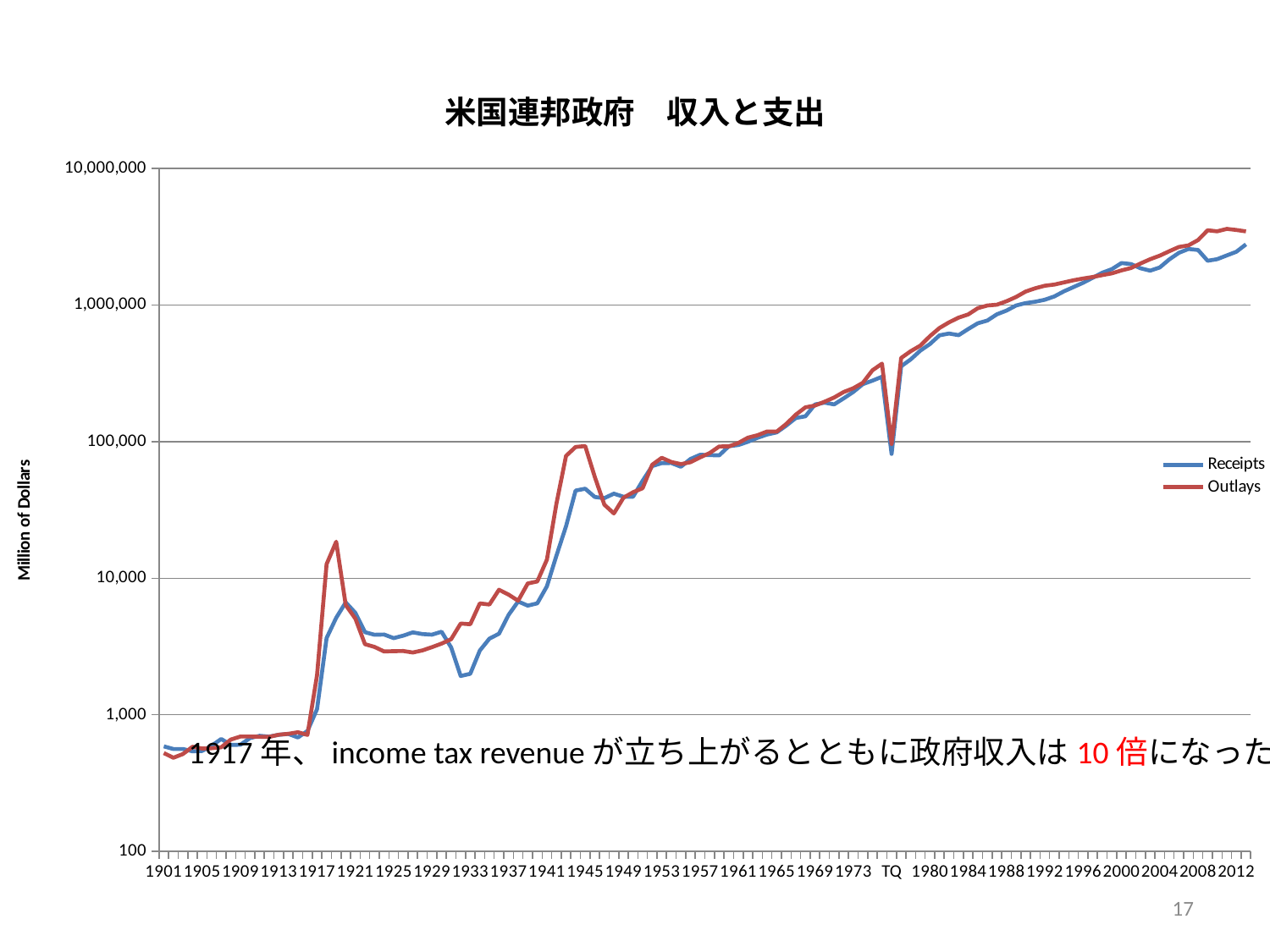

### Chart: 米国連邦政府　収入と支出

| Category | Receipts | Outlays |
|---|---|---|
| 1901 | 588.0 | 525.0 |
| 1902 | 562.0 | 485.0 |
| 1903 | 562.0 | 517.0 |
| 1904 | 541.0 | 584.0 |
| 1905 | 544.0 | 567.0 |
| 1906 | 595.0 | 570.0 |
| 1907 | 666.0 | 579.0 |
| 1908 | 602.0 | 659.0 |
| 1909 | 604.0 | 694.0 |
| 1910 | 676.0 | 694.0 |
| 1911 | 702.0 | 691.0 |
| 1912 | 693.0 | 690.0 |
| 1913 | 714.0 | 715.0 |
| 1914 | 725.0 | 726.0 |
| 1915 | 683.0 | 746.0 |
| 1916 | 761.0 | 713.0 |
| 1917 | 1101.0 | 1954.0 |
| 1918 | 3645.0 | 12677.0 |
| 1919 | 5130.0 | 18493.0 |
| 1920 | 6649.0 | 6358.0 |
| 1921 | 5571.0 | 5062.0 |
| 1922 | 4026.0 | 3289.0 |
| 1923 | 3853.0 | 3140.0 |
| 1924 | 3871.0 | 2908.0 |
| 1925 | 3641.0 | 2924.0 |
| 1926 | 3795.0 | 2930.0 |
| 1927 | 4013.0 | 2857.0 |
| 1928 | 3900.0 | 2961.0 |
| 1929 | 3862.0 | 3127.0 |
| 1930 | 4058.0 | 3320.0 |
| 1931 | 3116.0 | 3577.0 |
| 1932 | 1924.0 | 4659.0 |
| 1933 | 1997.0 | 4598.0 |
| 1934 | 2955.0 | 6541.0 |
| 1935 | 3609.0 | 6412.0 |
| 1936 | 3923.0 | 8228.0 |
| 1937 | 5387.0 | 7580.0 |
| 1938 | 6751.0 | 6840.0 |
| 1939 | 6295.0 | 9141.0 |
| 1940 | 6548.0 | 9468.0 |
| 1941 | 8712.0 | 13653.0 |
| 1942 | 14634.0 | 35137.0 |
| 1943 | 24001.0 | 78555.0 |
| 1944 | 43747.0 | 91304.0 |
| 1945 | 45159.0 | 92712.0 |
| 1946 | 39296.0 | 55232.0 |
| 1947 | 38514.0 | 34496.0 |
| 1948 | 41560.0 | 29764.0 |
| 1949 | 39415.0 | 38835.0 |
| 1950 | 39443.0 | 42562.0 |
| 1951 | 51616.0 | 45514.0 |
| 1952 | 66167.0 | 67686.0 |
| 1953 | 69608.0 | 76101.0 |
| 1954 | 69701.0 | 70855.0 |
| 1955 | 65451.0 | 68444.0 |
| 1956 | 74587.0 | 70640.0 |
| 1957 | 79990.0 | 76578.0 |
| 1958 | 79636.0 | 82405.0 |
| 1959 | 79249.0 | 92098.0 |
| 1960 | 92492.0 | 92191.0 |
| 1961 | 94388.0 | 97723.0 |
| 1962 | 99676.0 | 106821.0 |
| 1963 | 106560.0 | 111316.0 |
| 1964 | 112613.0 | 118528.0 |
| 1965 | 116817.0 | 118228.0 |
| 1966 | 130835.0 | 134532.0 |
| 1967 | 148822.0 | 157464.0 |
| 1968 | 152973.0 | 178134.0 |
| 1969 | 186882.0 | 183640.0 |
| 1970 | 192807.0 | 195649.0 |
| 1971 | 187139.0 | 210172.0 |
| 1972 | 207309.0 | 230681.0 |
| 1973 | 230799.0 | 245707.0 |
| 1974 | 263224.0 | 269359.0 |
| 1975 | 279090.0 | 332332.0 |
| 1976 | 298060.0 | 371792.0 |
| TQ | 81232.0 | 95975.0 |
| 1977 | 355559.0 | 409218.0 |
| 1978 | 399561.0 | 458746.0 |
| 1979 | 463302.0 | 504028.0 |
| 1980 | 517112.0 | 590941.0 |
| 1981 | 599272.0 | 678241.0 |
| 1982 | 617766.0 | 745743.0 |
| 1983 | 600562.0 | 808364.0 |
| 1984 | 666438.0 | 851805.0 |
| 1985 | 734037.0 | 946344.0 |
| 1986 | 769155.0 | 990382.0 |
| 1987 | 854288.0 | 1004017.0 |
| 1988 | 909238.0 | 1064416.0 |
| 1989 | 991105.0 | 1143744.0 |
| 1990 | 1031958.0 | 1252994.0 |
| 1991 | 1054988.0 | 1324226.0 |
| 1992 | 1091208.0 | 1381529.0 |
| 1993 | 1154335.0 | 1409386.0 |
| 1994 | 1258566.0 | 1461753.0 |
| 1995 | 1351790.0 | 1515742.0 |
| 1996 | 1453053.0 | 1560484.0 |
| 1997 | 1579232.0 | 1601116.0 |
| 1998 | 1721728.0 | 1652458.0 |
| 1999 | 1827452.0 | 1701842.0 |
| 2000 | 2025191.0 | 1788950.0 |
| 2001 | 1991082.0 | 1862846.0 |
| 2002 | 1853136.0 | 2010894.0 |
| 2003 | 1782314.0 | 2159899.0 |
| 2004 | 1880114.0 | 2292841.0 |
| 2005 | 2153611.0 | 2471957.0 |
| 2006 | 2406869.0 | 2655050.0 |
| 2007 | 2567985.0 | 2728686.0 |
| 2008 | 2523991.0 | 2982544.0 |
| 2009 | 2104989.0 | 3517677.0 |
| 2010 | 2162706.0 | 3457079.0 |
| 2011 | 2303466.0 | 3603059.0 |
| 2012 | 2450164.0 | 3537127.0 |
| 2013 | 2775103.0 | 3454605.0 |
1917年、income tax revenueが立ち上がるとともに政府収入は10倍になった。
17